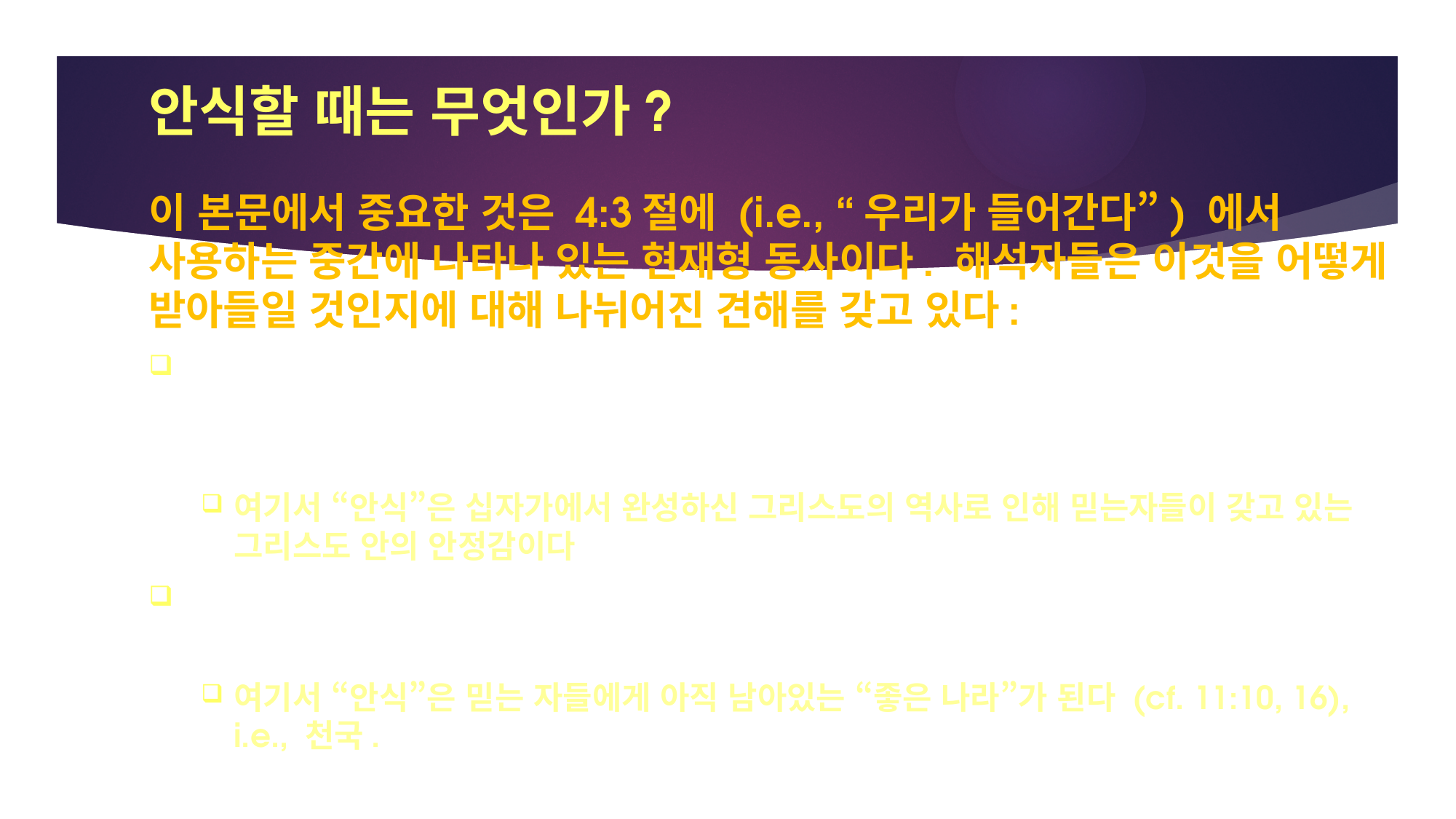

# 안식할 때는 무엇인가?
이 본문에서 중요한 것은 4:3절에 (i.e., “우리가 들어간다”) 에서 사용하는 중간에 나타나 있는 현재형 동사이다. 해석자들은 이것을 어떻게 받아들일 것인지에 대해 나뉘어진 견해를 갖고 있다:
믿는 자들로서 “우리는 [이]안식에 들어가고 있다”를 함으로서, 현재형 시제가 말하는 바가 그리스도인들이 그리스도 안에 현재 경험하는 바로 그 상태에 이미 도달했다는 것을 제시하는 것일까?
여기서 “안식”은 십자가에서 완성하신 그리스도의 역사로 인해 믿는자들이 갖고 있는 그리스도 안의 안정감이다
대신에 현재형 시제는 그저 안식의 약속의 확실성을 강조하기 위해 사용되어진 것인가 (i.e., 죽음 이후의 안식이라는 개념으로, 계 14:13)?
여기서 “안식”은 믿는 자들에게 아직 남아있는 “좋은 나라”가 된다 (cf. 11:10, 16), i.e., 천국.